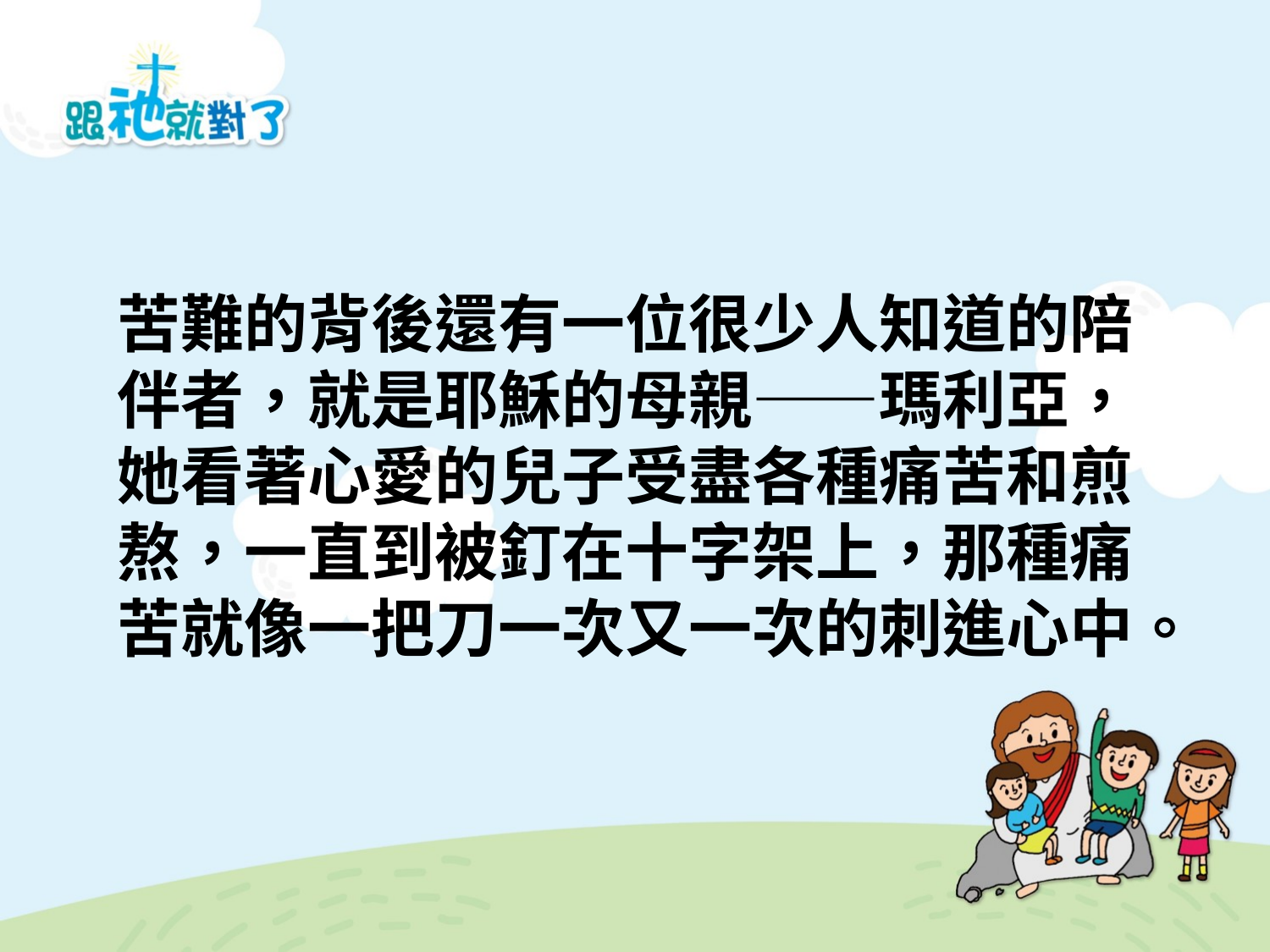

苦難的背後還有一位很少人知道的陪伴者，就是耶穌的母親——瑪利亞，她看著心愛的兒子受盡各種痛苦和煎熬，一直到被釘在十字架上，那種痛苦就像一把刀一次又一次的刺進心中。